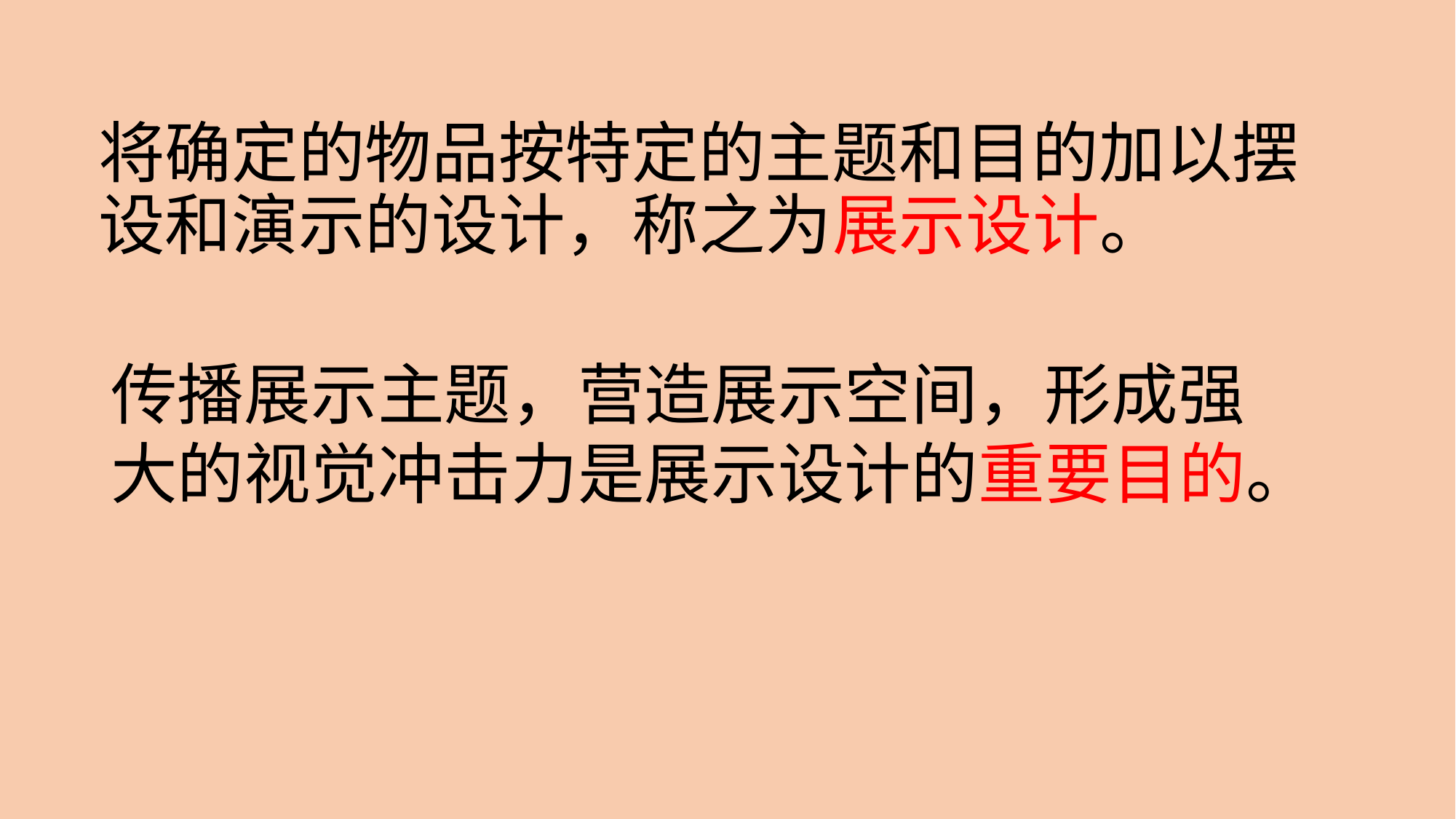

# 将确定的物品按特定的主题和目的加以摆设和演示的设计，称之为展示设计。
传播展示主题，营造展示空间，形成强大的视觉冲击力是展示设计的重要目的。